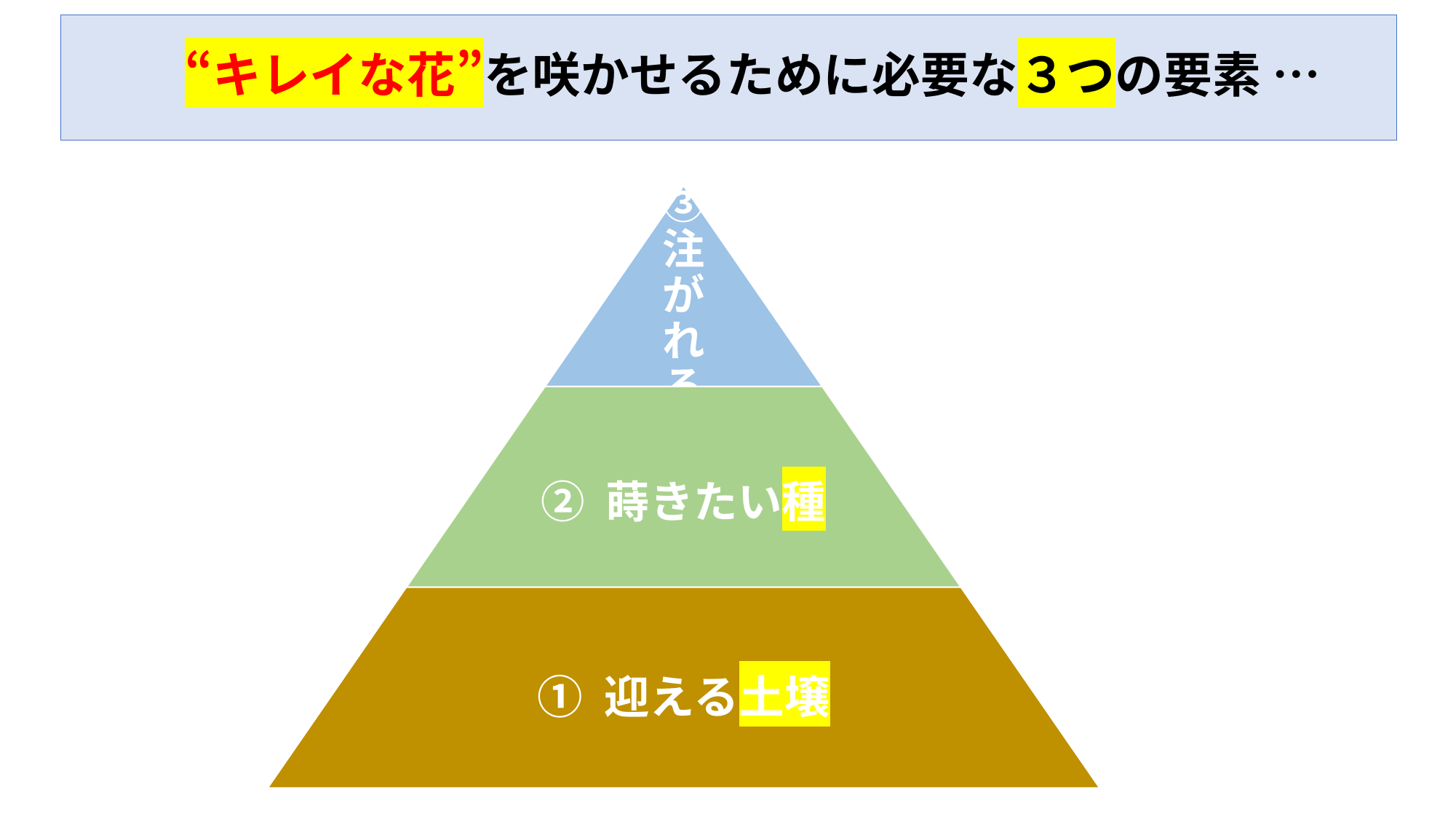

# “キレイな花”を咲かせるために必要な３つの要素 …

③ 注がれる水
② 蒔きたい種
① 迎える土壌